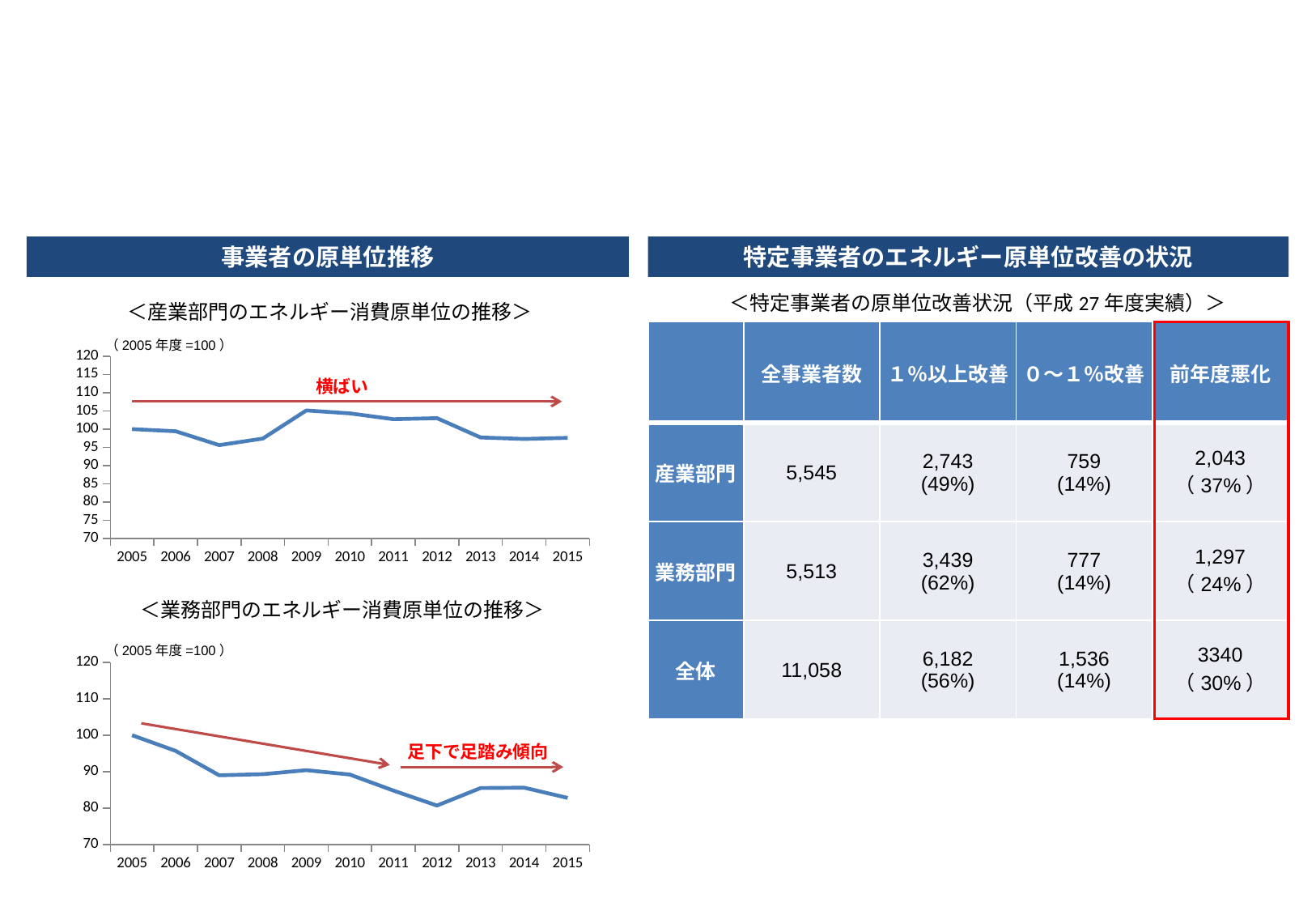

事業者の原単位推移
特定事業者のエネルギー原単位改善の状況
＜特定事業者の原単位改善状況（平成27年度実績）＞
＜産業部門のエネルギー消費原単位の推移＞
|  | 全事業者数 | １％以上改善 | ０～１％改善 | 前年度悪化 |
| --- | --- | --- | --- | --- |
| 産業部門 | 5,545 | 2,743 (49%) | 759 (14%) | 2,043 （37%） |
| 業務部門 | 5,513 | 3,439 (62%) | 777 (14%) | 1,297 （24%） |
| 全体 | 11,058 | 6,182 (56%) | 1,536 (14%) | 3340 （30%） |

（2005年度=100）

### Chart

| Category |  |
|---|---|
| 2005 | 100.0 |
| 2006 | 99.4 |
| 2007 | 95.6 |
| 2008 | 97.4 |
| 2009 | 105.1 |
| 2010 | 104.3 |
| 2011 | 102.7 |
| 2012 | 103.0 |
| 2013 | 97.7 |
| 2014 | 97.3 |
| 2015 | 97.6 |
横ばい
＜業務部門のエネルギー消費原単位の推移＞
（2005年度=100）

### Chart

| Category |  |
|---|---|
| 2005 | 100.0 |
| 2006 | 95.7 |
| 2007 | 89.0 |
| 2008 | 89.3 |
| 2009 | 90.4 |
| 2010 | 89.2 |
| 2011 | 84.8 |
| 2012 | 80.7 |
| 2013 | 85.5 |
| 2014 | 85.6 |
| 2015 | 82.8 |
足下で足踏み傾向